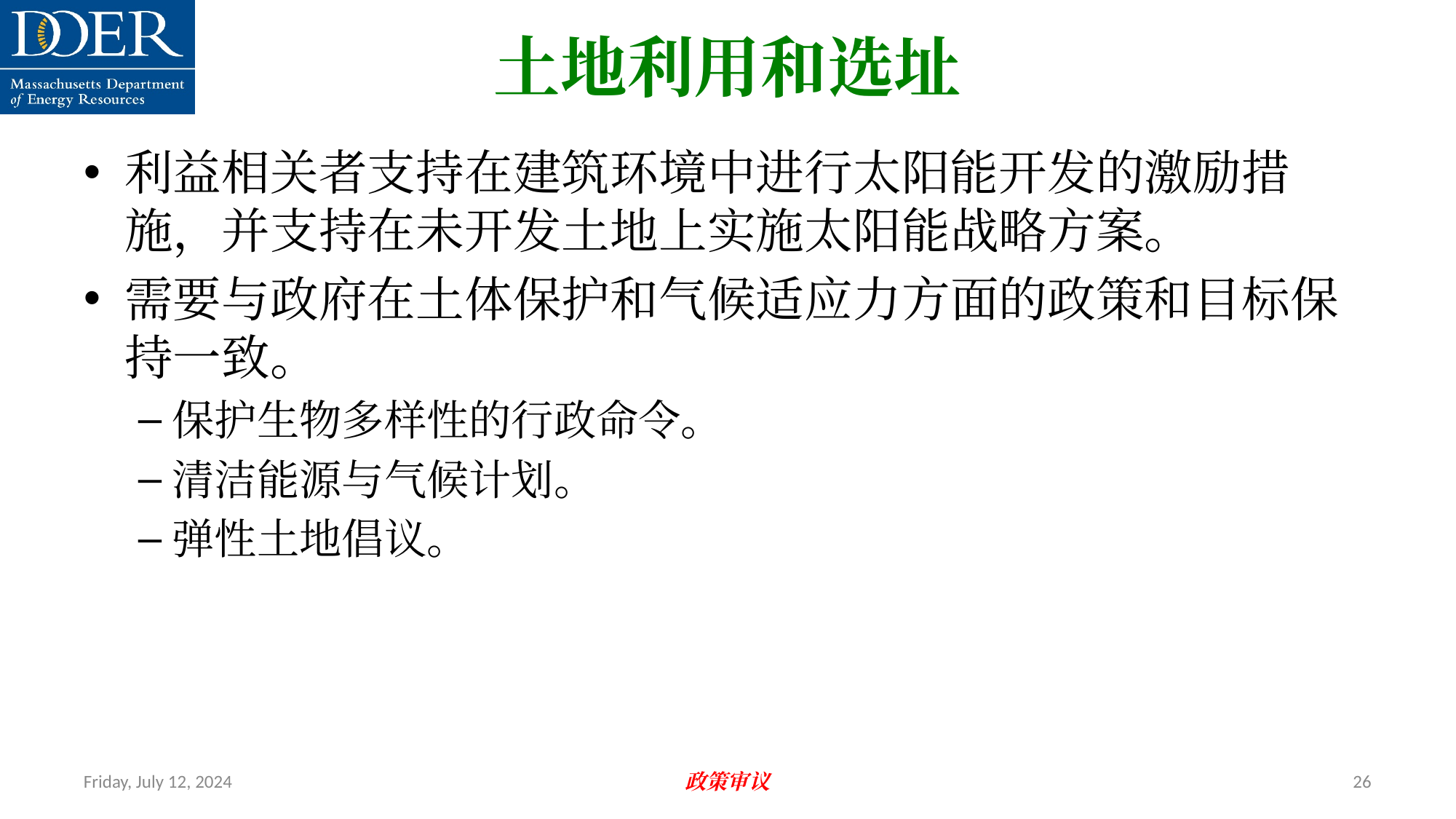

土地利用和选址
利益相关者支持在建筑环境中进行太阳能开发的激励措施，并支持在未开发土地上实施太阳能战略方案。
需要与政府在土体保护和气候适应力方面的政策和目标保持一致。
保护生物多样性的行政命令。
清洁能源与气候计划。
弹性土地倡议。
Friday, July 12, 2024
政策审议
26